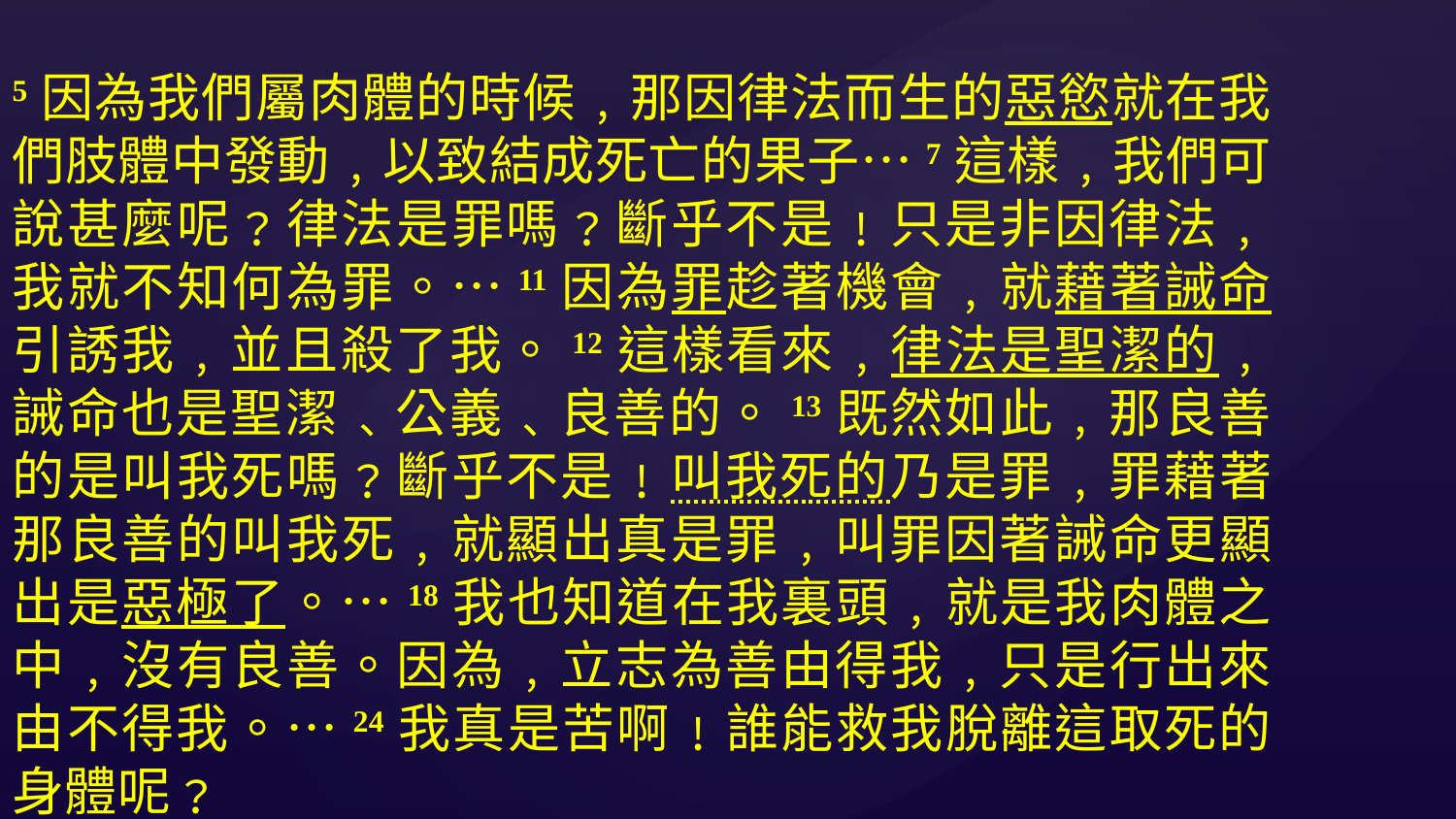

5因為我們屬肉體的時候﹐那因律法而生的惡慾就在我們肢體中發動﹐以致結成死亡的果子…7這樣﹐我們可說甚麼呢﹖律法是罪嗎﹖斷乎不是﹗只是非因律法﹐我就不知何為罪。…11因為罪趁著機會﹐就藉著誡命引誘我﹐並且殺了我。12這樣看來﹐律法是聖潔的﹐誡命也是聖潔﹑公義﹑良善的。13既然如此﹐那良善的是叫我死嗎﹖斷乎不是﹗叫我死的乃是罪﹐罪藉著那良善的叫我死﹐就顯出真是罪﹐叫罪因著誡命更顯出是惡極了。…18我也知道在我裏頭﹐就是我肉體之中﹐沒有良善。因為﹐立志為善由得我﹐只是行出來由不得我。…24我真是苦啊﹗誰能救我脫離這取死的身體呢﹖